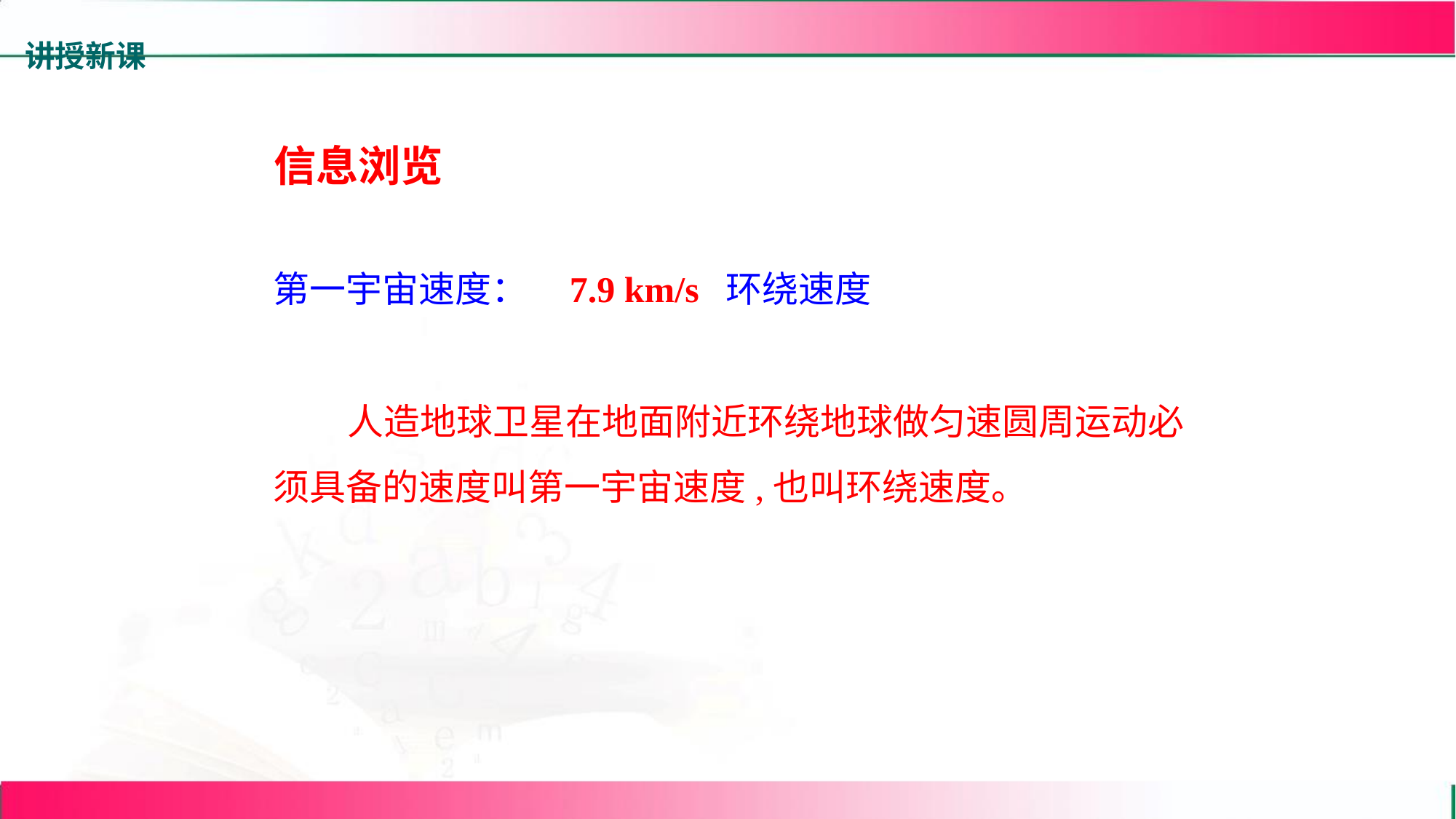

讲授新课
信息浏览
第一宇宙速度：    7.9 km/s  环绕速度
        人造地球卫星在地面附近环绕地球做匀速圆周运动必须具备的速度叫第一宇宙速度,也叫环绕速度。